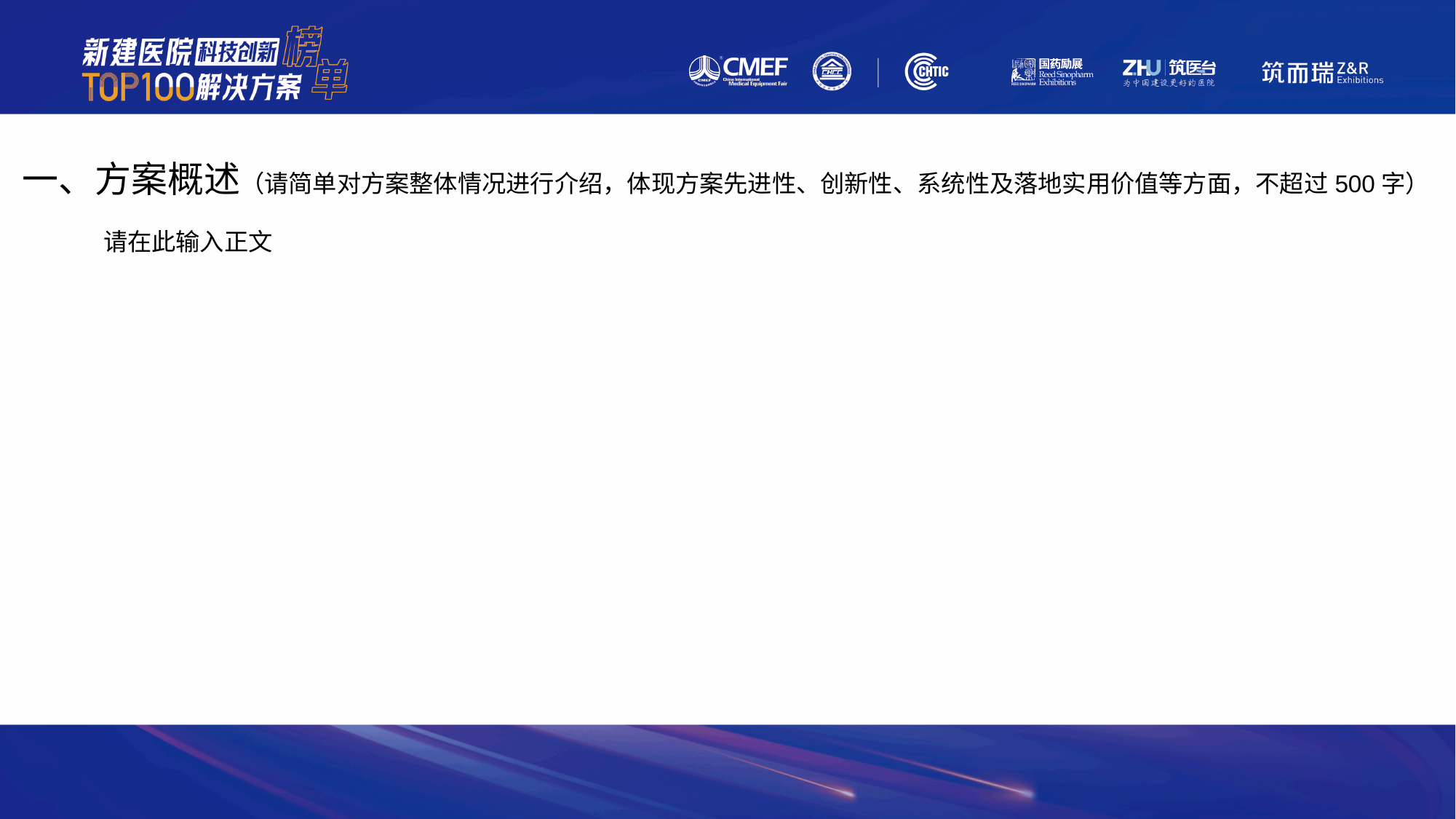

一、方案概述（请简单对方案整体情况进行介绍，体现方案先进性、创新性、系统性及落地实用价值等方面，不超过500字）
请在此输入正文